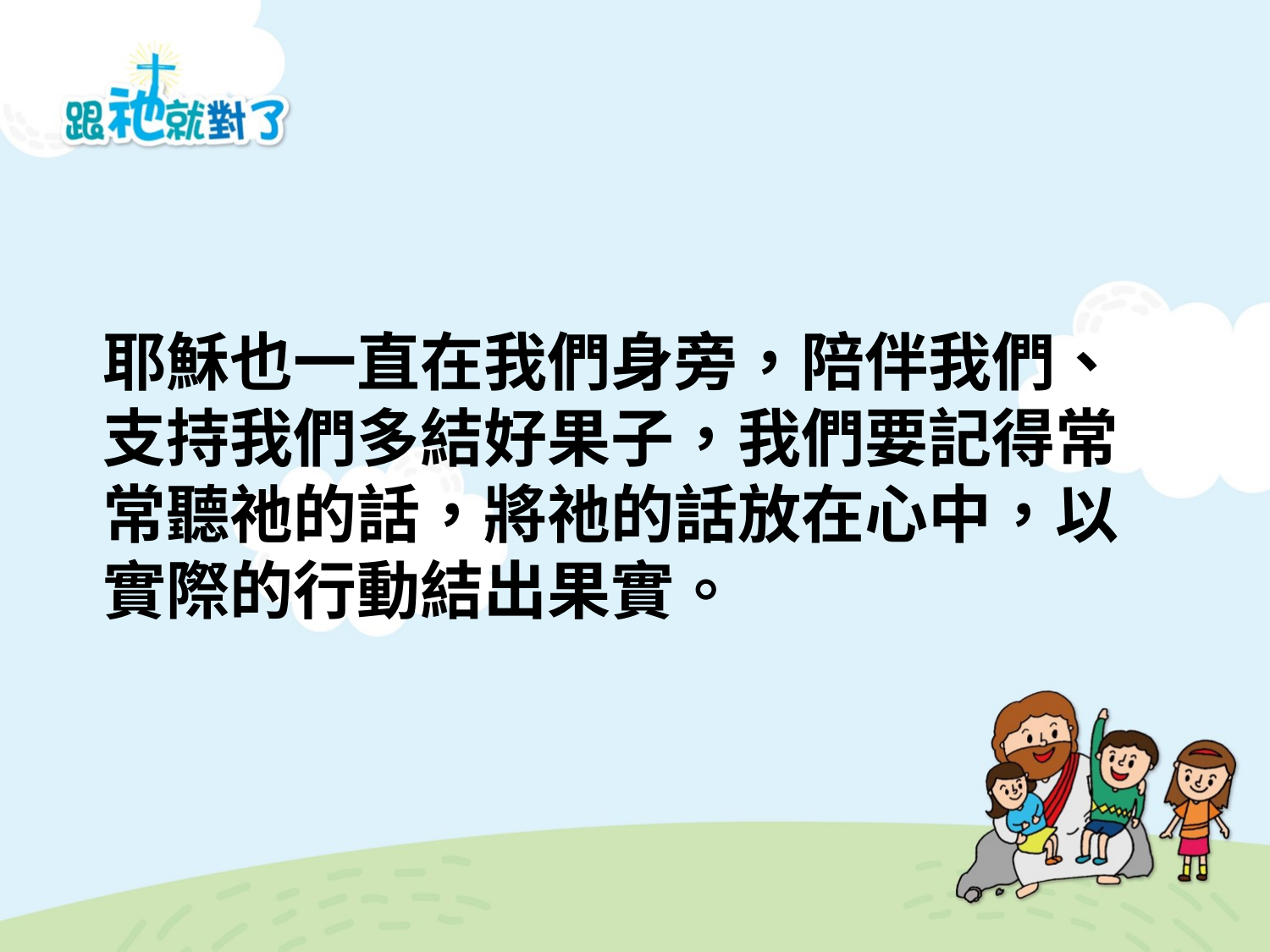

耶穌也一直在我們身旁，陪伴我們、支持我們多結好果子，我們要記得常常聽祂的話，將祂的話放在心中，以實際的行動結出果實。